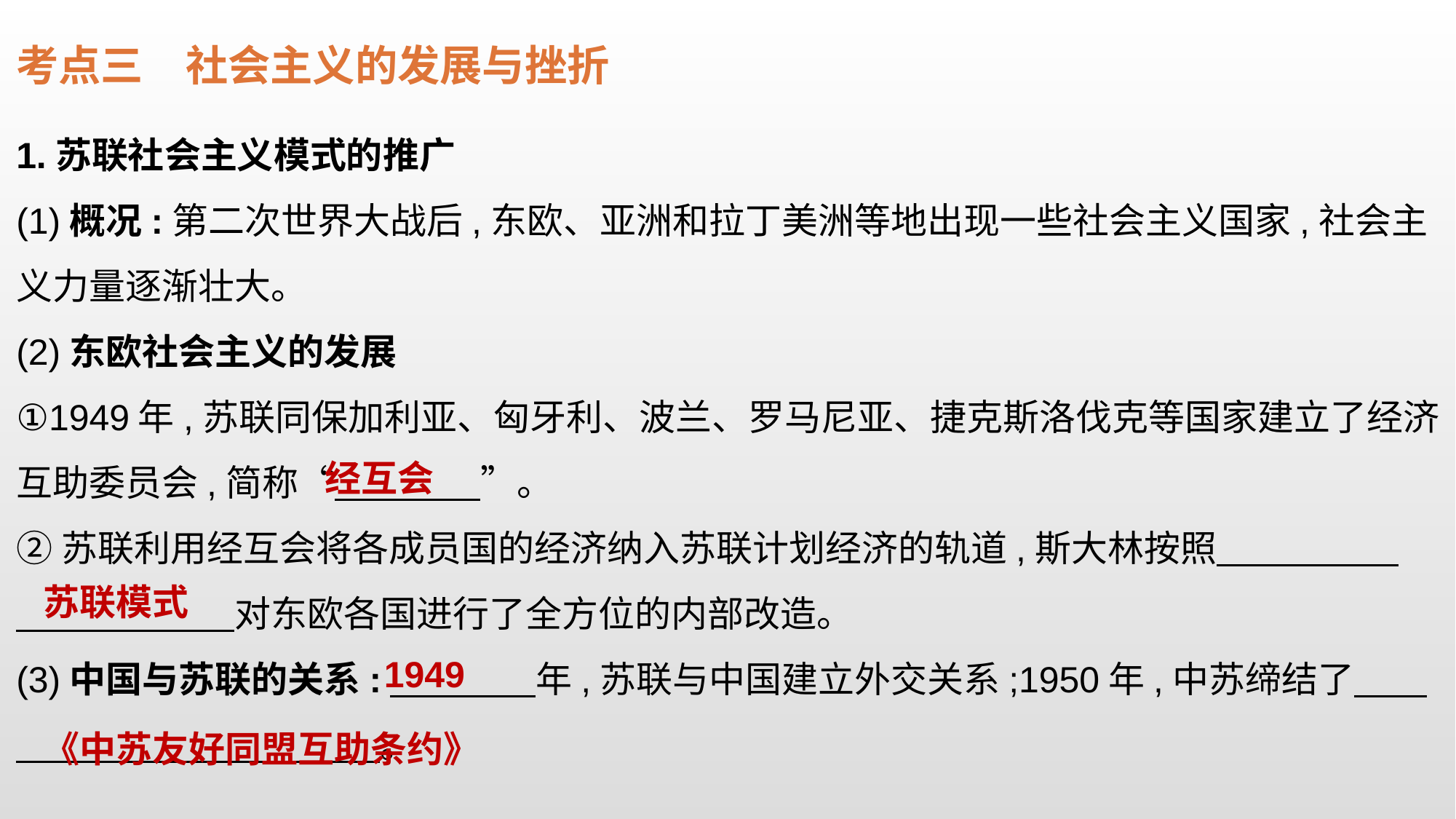

考点三　社会主义的发展与挫折
1.苏联社会主义模式的推广
(1)概况:第二次世界大战后,东欧、亚洲和拉丁美洲等地出现一些社会主义国家,社会主义力量逐渐壮大。
(2)东欧社会主义的发展
①1949年,苏联同保加利亚、匈牙利、波兰、罗马尼亚、捷克斯洛伐克等国家建立了经济互助委员会,简称“　　　　”。
②苏联利用经互会将各成员国的经济纳入苏联计划经济的轨道,斯大林按照
　　　　　　对东欧各国进行了全方位的内部改造。
(3)中国与苏联的关系:　　　　年,苏联与中国建立外交关系;1950年,中苏缔结了　　　　　　　　　　　　。
经互会
苏联模式
1949
《中苏友好同盟互助条约》